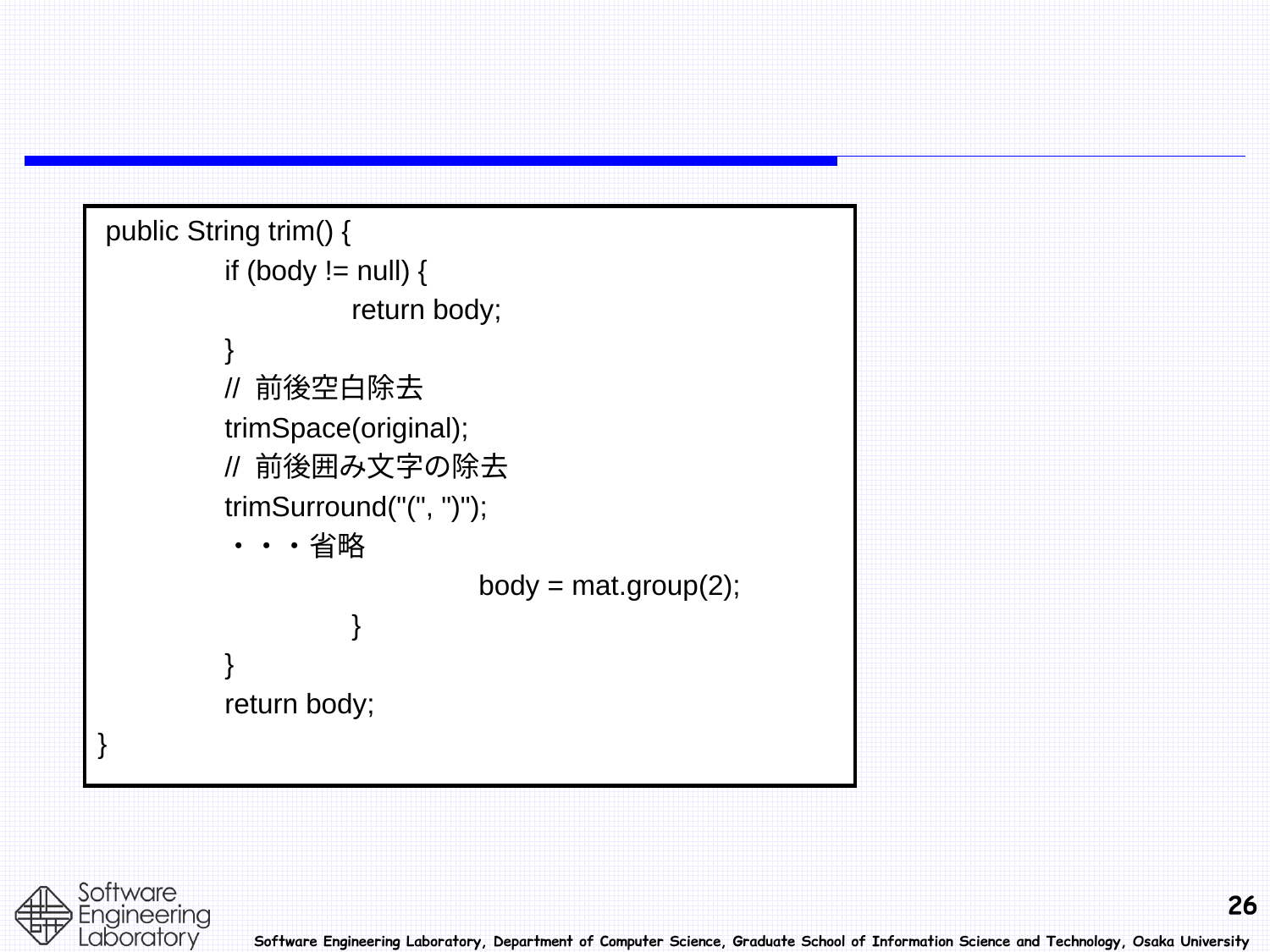

#
 public String trim() {
	if (body != null) {
		return body;
	}
	// 前後空白除去
	trimSpace(original);
	// 前後囲み文字の除去
	trimSurround("(", ")");
	・・・省略
			body = mat.group(2);
		}
	}
	return body;
}